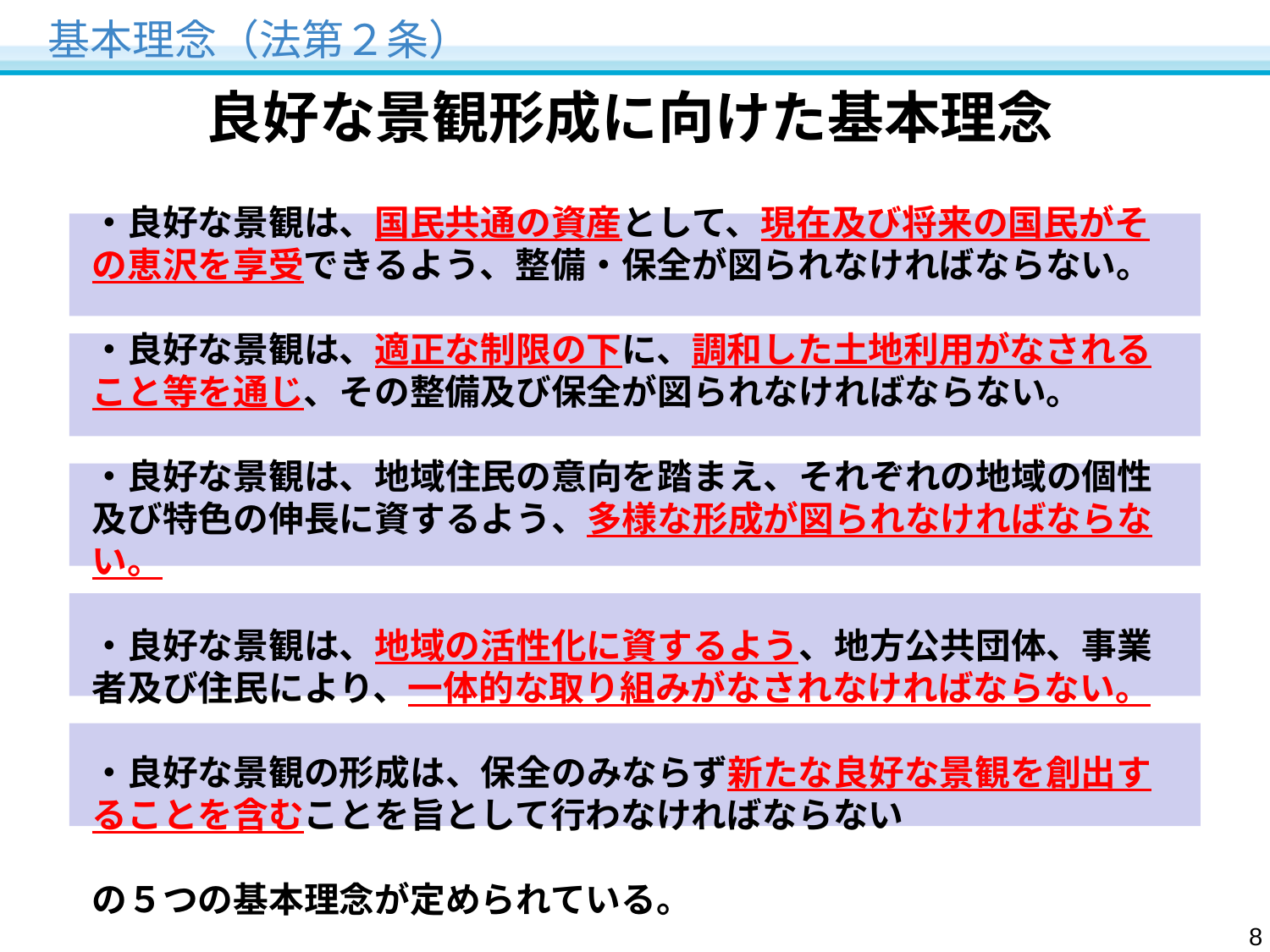

基本理念（法第２条）

良好な景観形成に向けた基本理念

・良好な景観は、国民共通の資産として、現在及び将来の国民がその恵沢を享受できるよう、整備・保全が図られなければならない。

・良好な景観は、適正な制限の下に、調和した土地利用がなされること等を通じ、その整備及び保全が図られなければならない。

・良好な景観は、地域住民の意向を踏まえ、それぞれの地域の個性及び特色の伸長に資するよう、多様な形成が図られなければならない。

・良好な景観は、地域の活性化に資するよう、地方公共団体、事業者及び住民により、一体的な取り組みがなされなければならない。

・良好な景観の形成は、保全のみならず新たな良好な景観を創出することを含むことを旨として行わなければならない

の５つの基本理念が定められている。

8